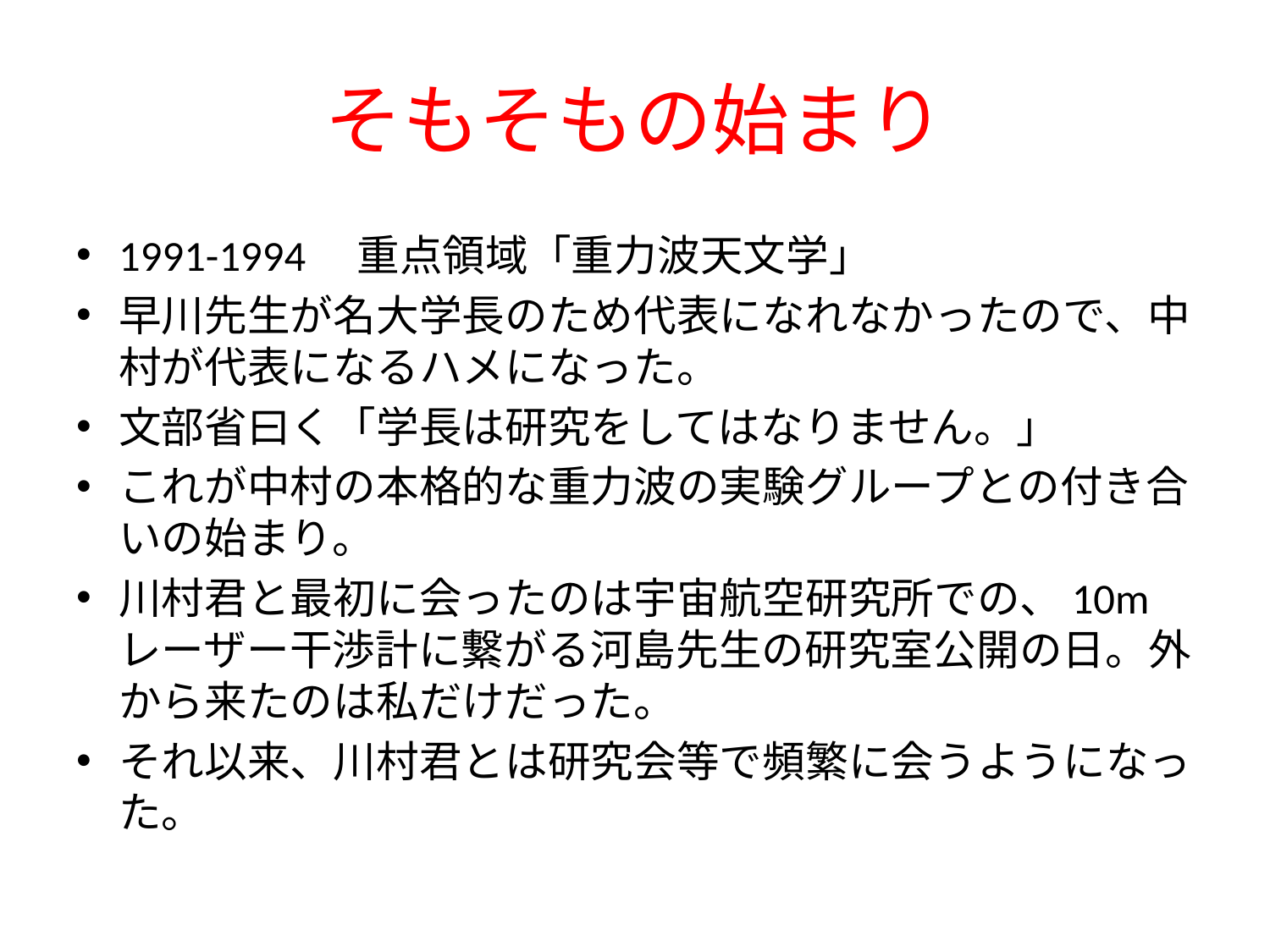

# そもそもの始まり
1991-1994　重点領域「重力波天文学」
早川先生が名大学長のため代表になれなかったので、中村が代表になるハメになった。
文部省曰く「学長は研究をしてはなりません。」
これが中村の本格的な重力波の実験グループとの付き合いの始まり。
川村君と最初に会ったのは宇宙航空研究所での、10mレーザー干渉計に繋がる河島先生の研究室公開の日。外から来たのは私だけだった。
それ以来、川村君とは研究会等で頻繁に会うようになった。